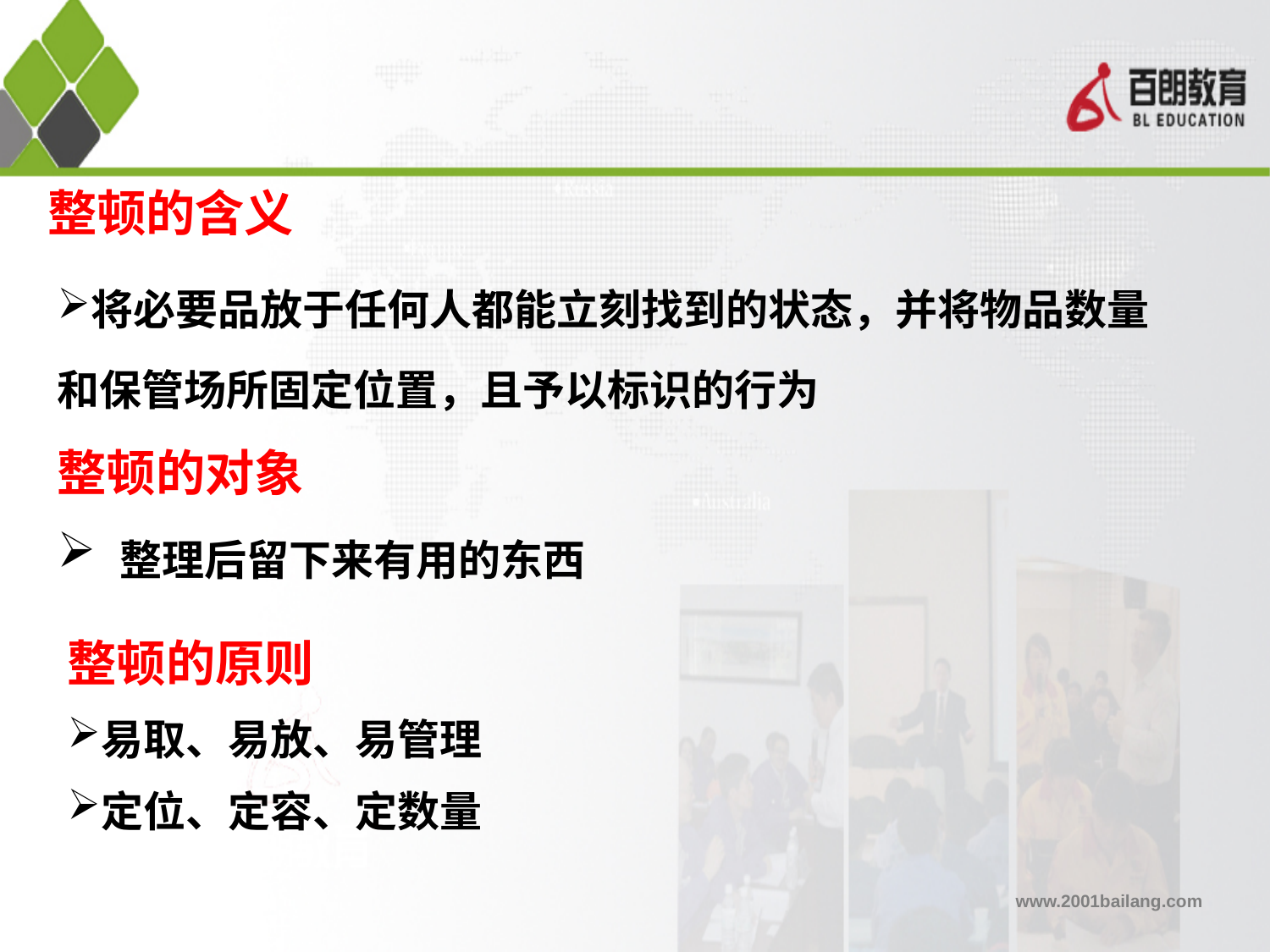

整顿的含义
将必要品放于任何人都能立刻找到的状态，并将物品数量和保管场所固定位置，且予以标识的行为
整顿的对象
 整理后留下来有用的东西
整顿的原则
易取、易放、易管理
定位、定容、定数量